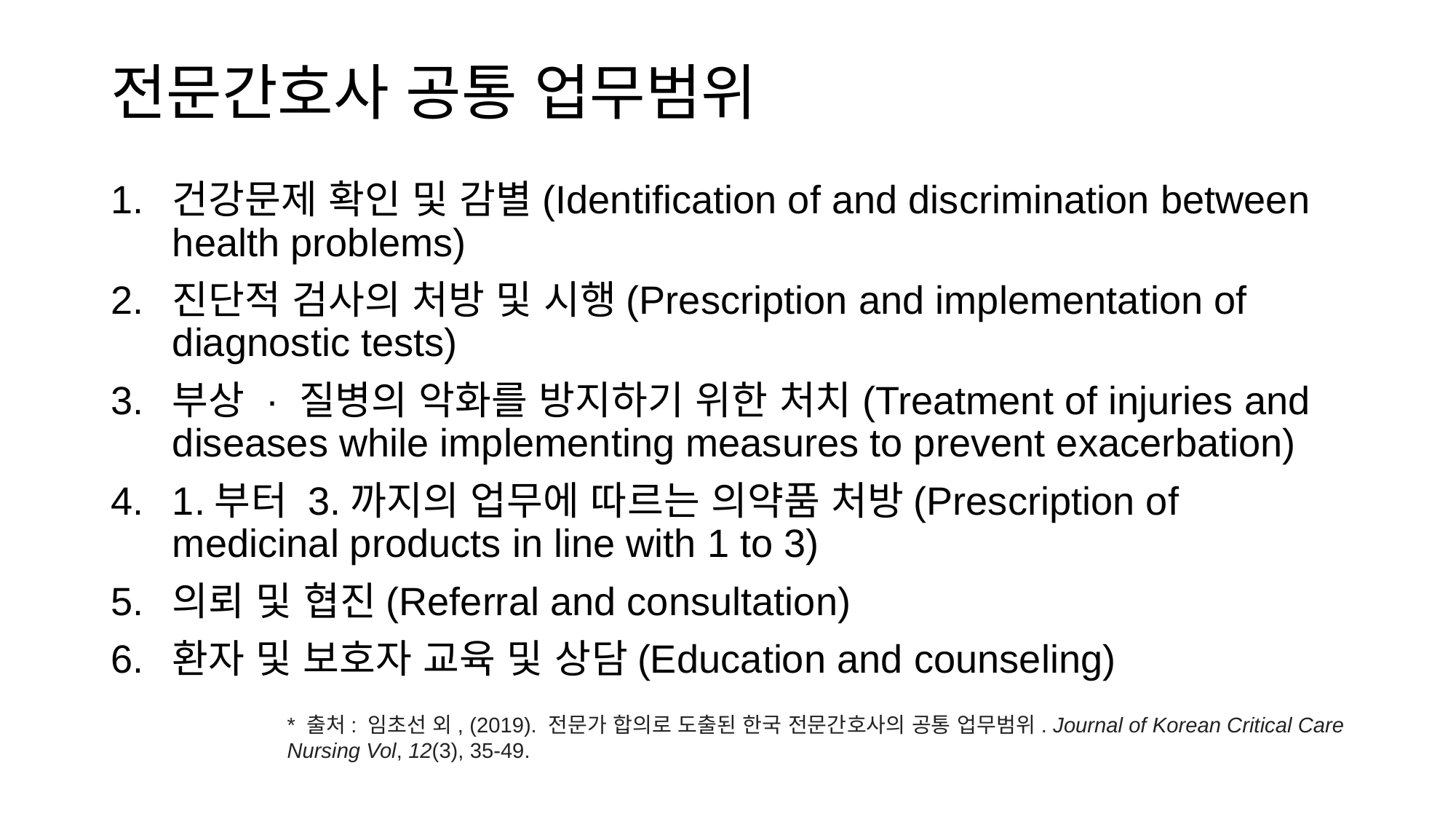

# 전문간호사 공통 업무범위
건강문제 확인 및 감별(Identification of and discrimination between health problems)
진단적 검사의 처방 및 시행(Prescription and implementation of diagnostic tests)
부상 · 질병의 악화를 방지하기 위한 처치(Treatment of injuries and diseases while implementing measures to prevent exacerbation)
1.부터 3.까지의 업무에 따르는 의약품 처방(Prescription of medicinal products in line with 1 to 3)
의뢰 및 협진(Referral and consultation)
환자 및 보호자 교육 및 상담(Education and counseling)
* 출처: 임초선 외, (2019). 전문가 합의로 도출된 한국 전문간호사의 공통 업무범위. Journal of Korean Critical Care Nursing Vol, 12(3), 35-49.